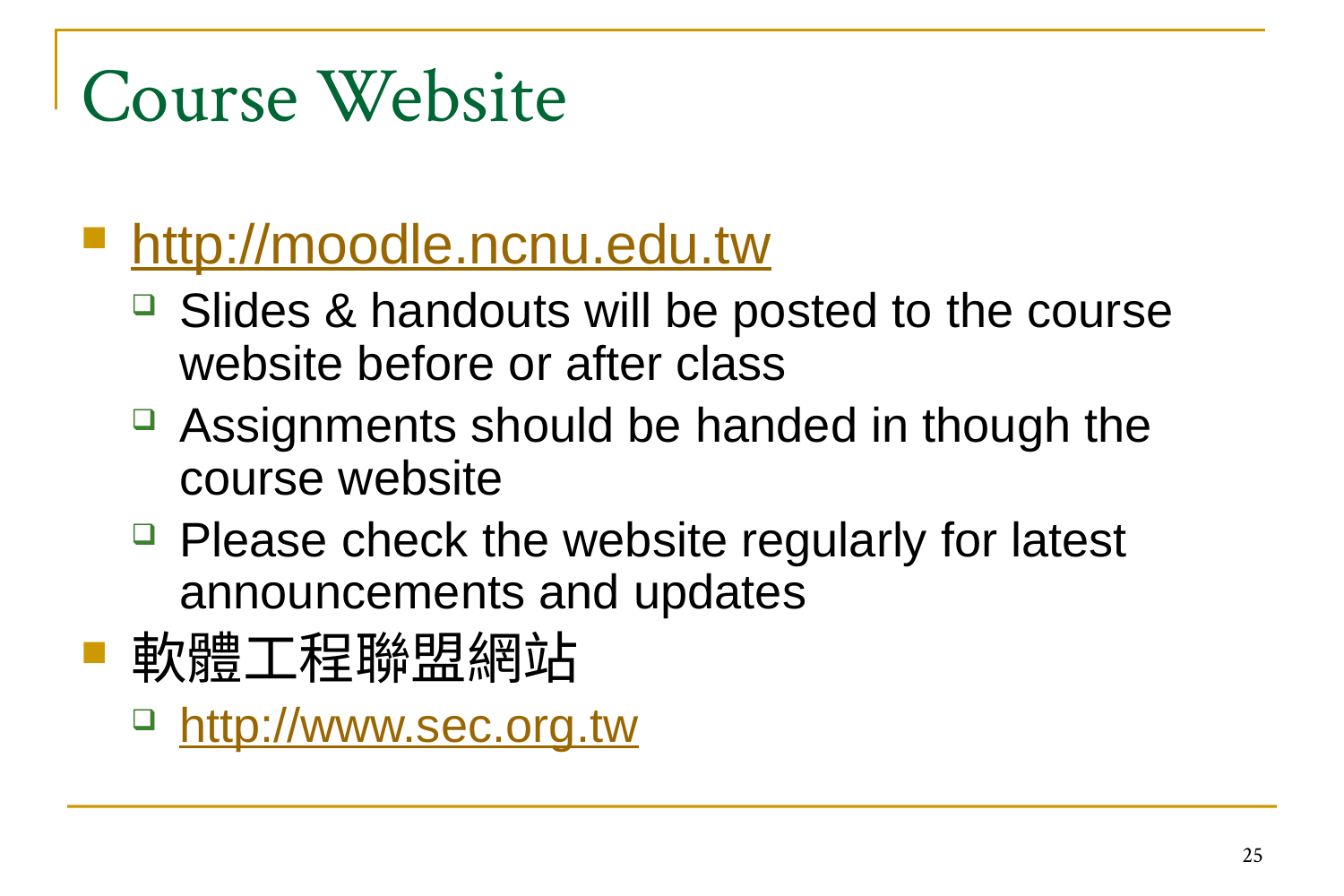

# Course Website
http://moodle.ncnu.edu.tw
Slides & handouts will be posted to the course website before or after class
Assignments should be handed in though the course website
Please check the website regularly for latest announcements and updates
軟體工程聯盟網站
http://www.sec.org.tw
25